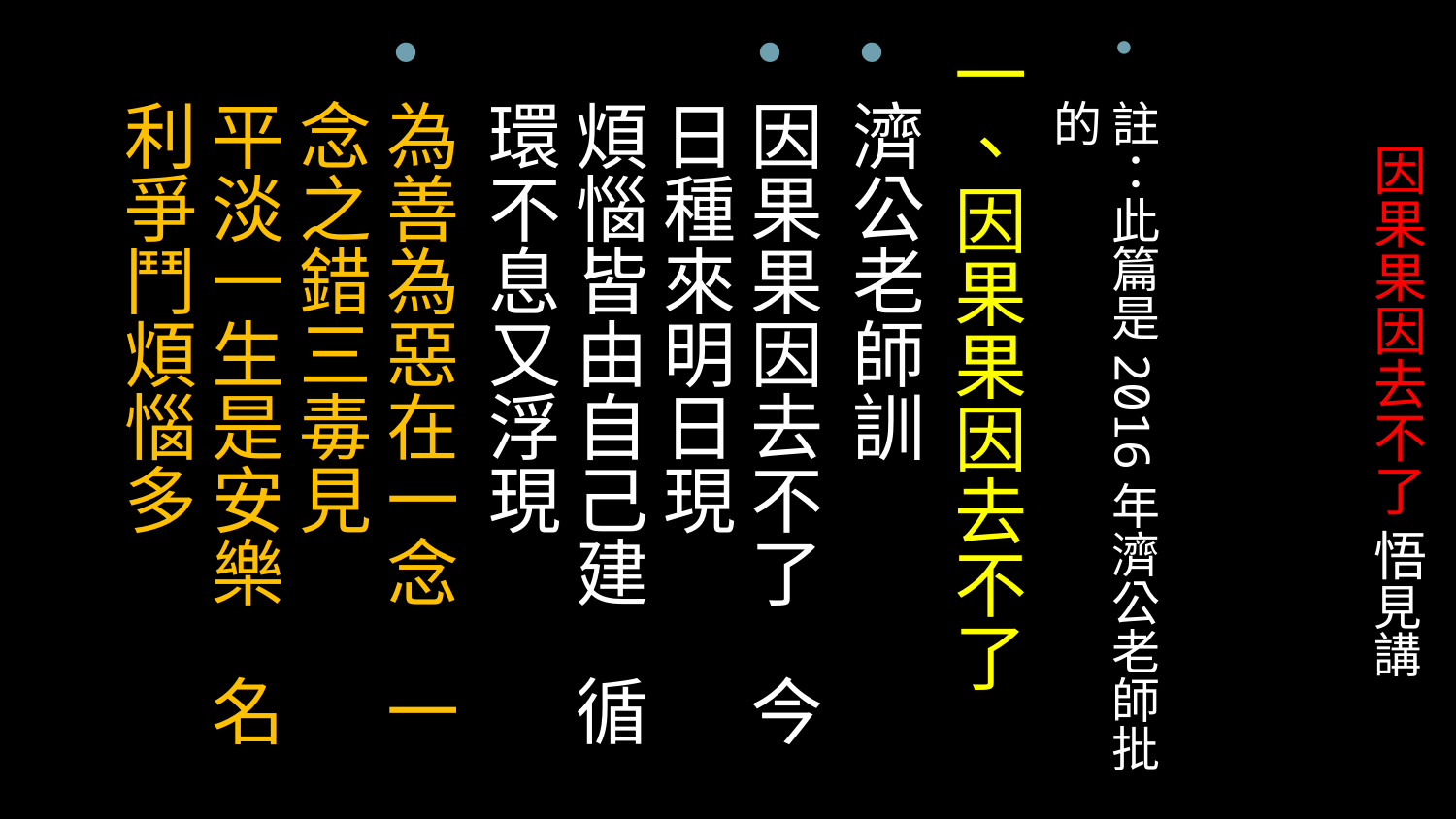

註：此篇是2016年濟公老師批的
一、因果果因去不了
濟公老師訓
因果果因去不了    今日種來明日現 
煩惱皆由自己建    循環不息又浮現
為善為惡在一念    一念之錯三毒見 
平淡一生是安樂    名利爭鬥煩惱多

# 因果果因去不了 悟見講